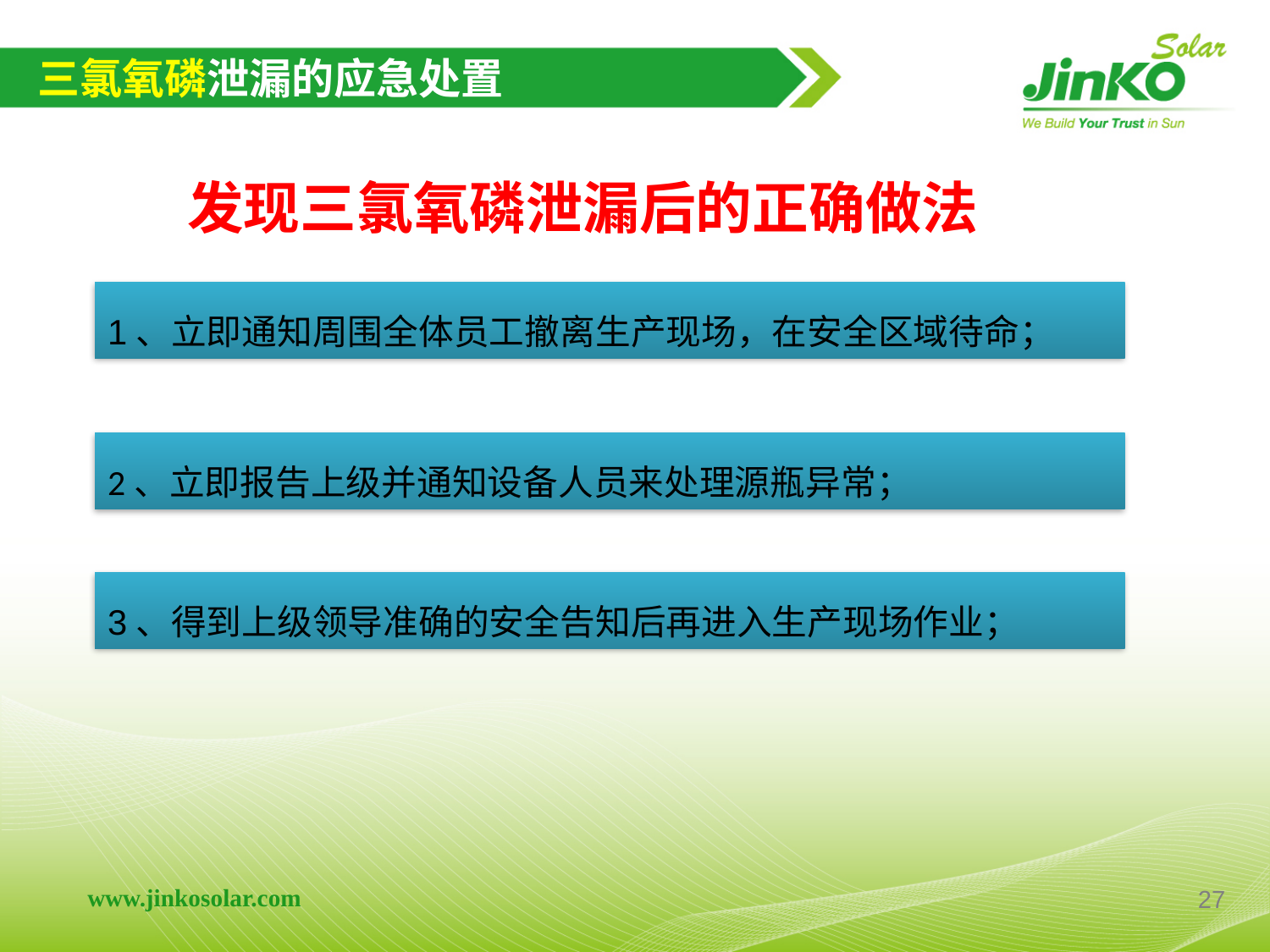

三氯氧磷泄漏的应急处置

发现三氯氧磷泄漏后的正确做法
1、立即通知周围全体员工撤离生产现场，在安全区域待命；
2、立即报告上级并通知设备人员来处理源瓶异常；
3、得到上级领导准确的安全告知后再进入生产现场作业；